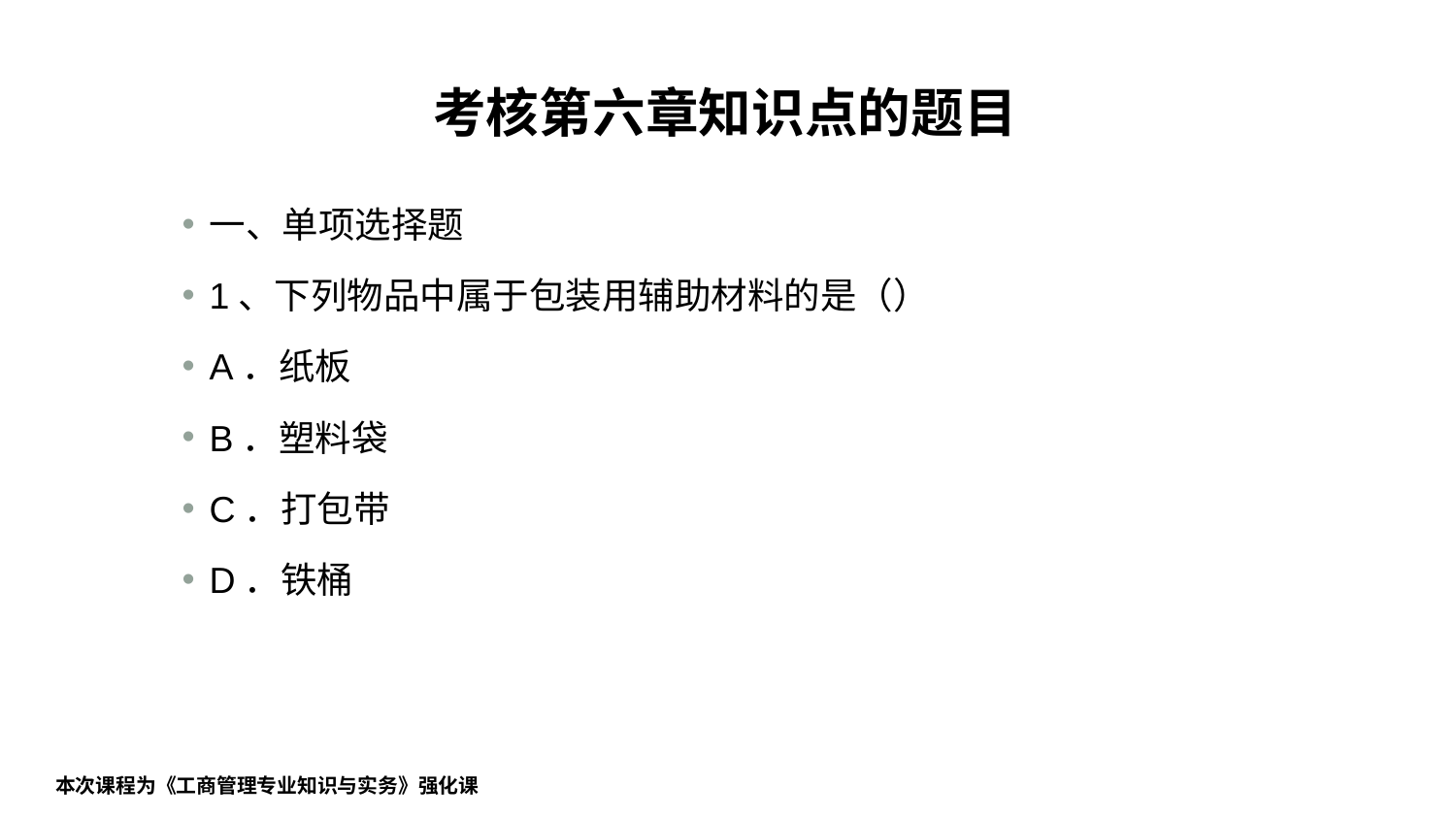

# 考核第六章知识点的题目
一、单项选择题
1、下列物品中属于包装用辅助材料的是（）
A．纸板
B．塑料袋
C．打包带
D．铁桶